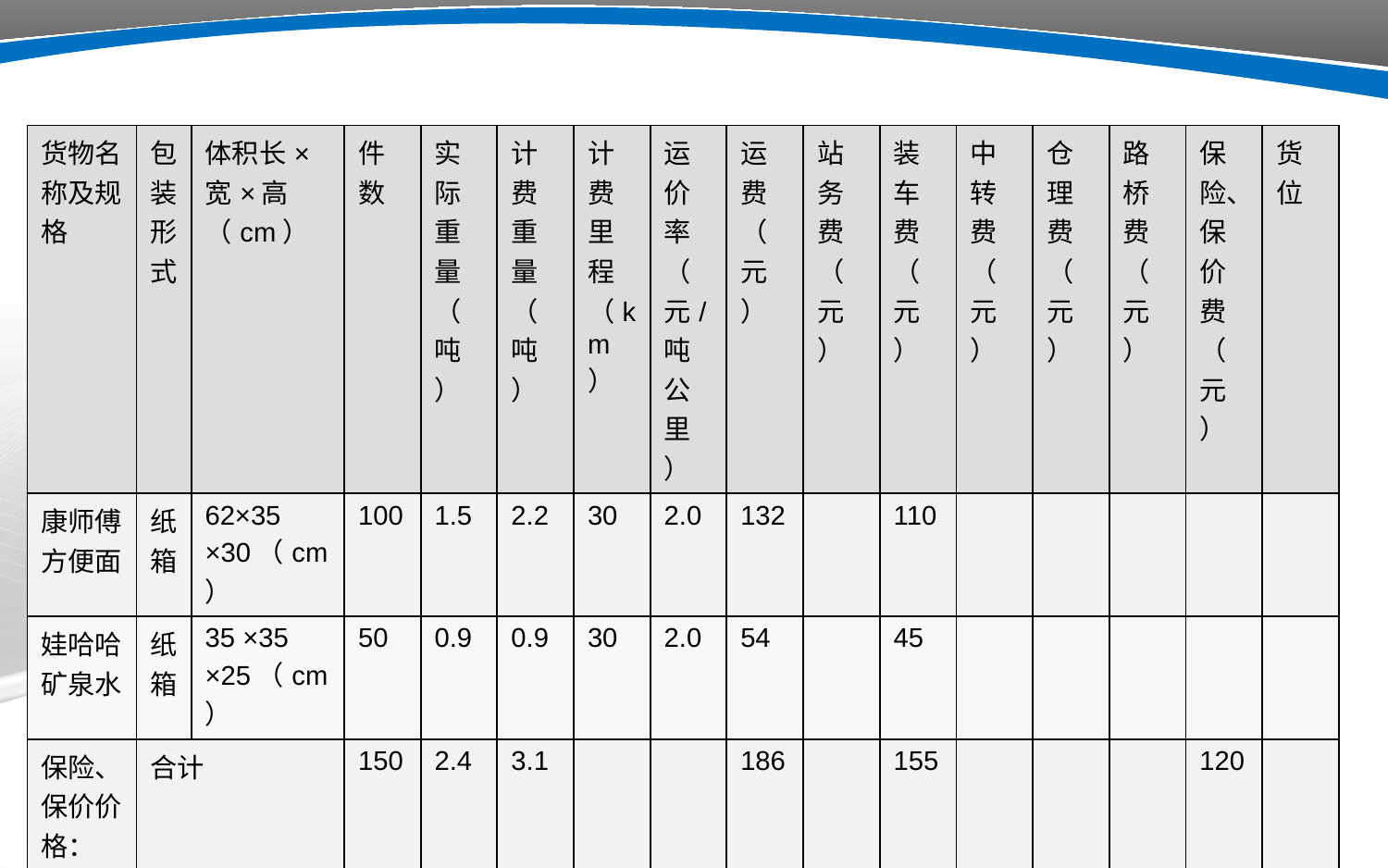

| 货物名称及规格 | 包装形式 | 体积长×宽×高（cm） | 件数 | 实际重量（吨） | 计费重量（吨） | 计费里程（km） | 运价率（元/吨公里） | 运费（元） | 站务费（元） | 装车费（元） | 中转费（元） | 仓理费（元） | 路桥费（元） | 保险、保价费（元） | 货位 |
| --- | --- | --- | --- | --- | --- | --- | --- | --- | --- | --- | --- | --- | --- | --- | --- |
| 康师傅方便面 | 纸箱 | 62×35 ×30（cm） | 100 | 1.5 | 2.2 | 30 | 2.0 | 132 |  | 110 |  |  |  |  |  |
| 娃哈哈矿泉水 | 纸箱 | 35 ×35 ×25（cm） | 50 | 0.9 | 0.9 | 30 | 2.0 | 54 |  | 45 |  |  |  |  |  |
| 保险、保价价格：120元 | 合计 |  | 150 | 2.4 | 3.1 |  |  | 186 |  | 155 |  |  |  | 120 |  |